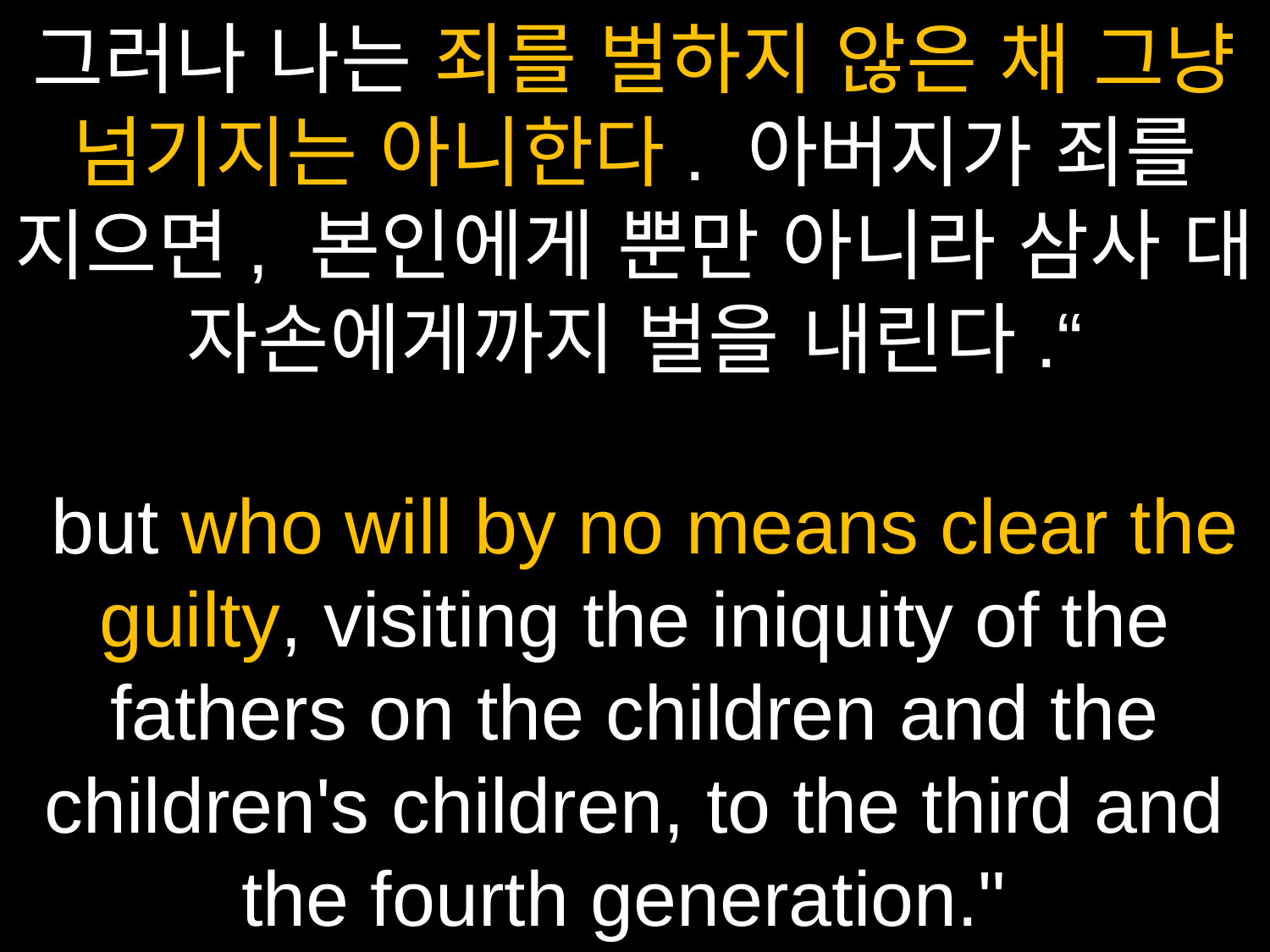

# 그러나 나는 죄를 벌하지 않은 채 그냥 넘기지는 아니한다. 아버지가 죄를 지으면, 본인에게 뿐만 아니라 삼사 대 자손에게까지 벌을 내린다.“ but who will by no means clear the guilty, visiting the iniquity of the fathers on the children and the children's children, to the third and the fourth generation."